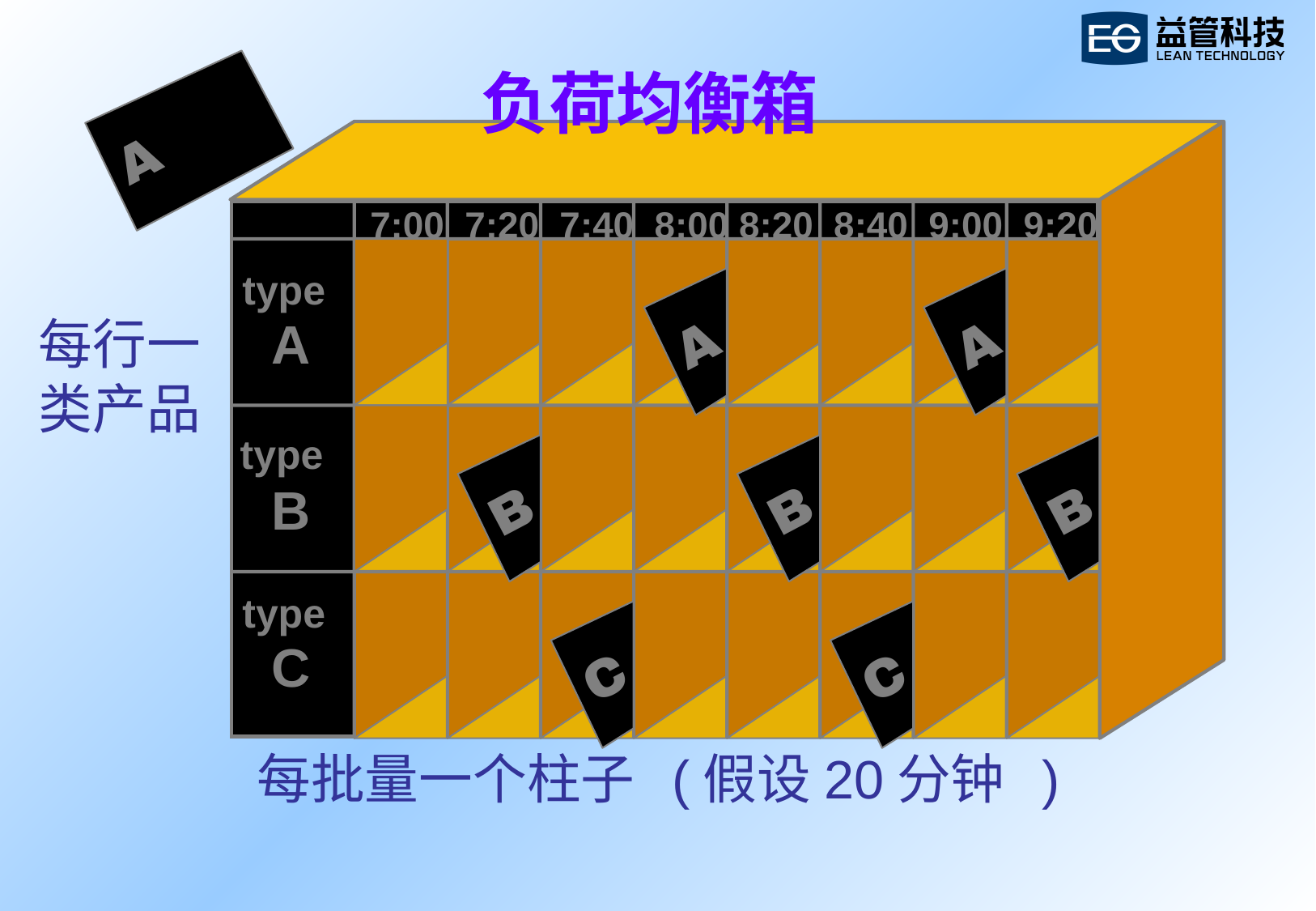

# 负荷均衡箱

A

 7:00  7:20  7:40  8:00 8:20  8:40  9:00  9:20

type

A

A

A
每行一类产品
A

type

B

B

B
B

type

C

C
C

每批量一个柱子  (假设20分钟  )